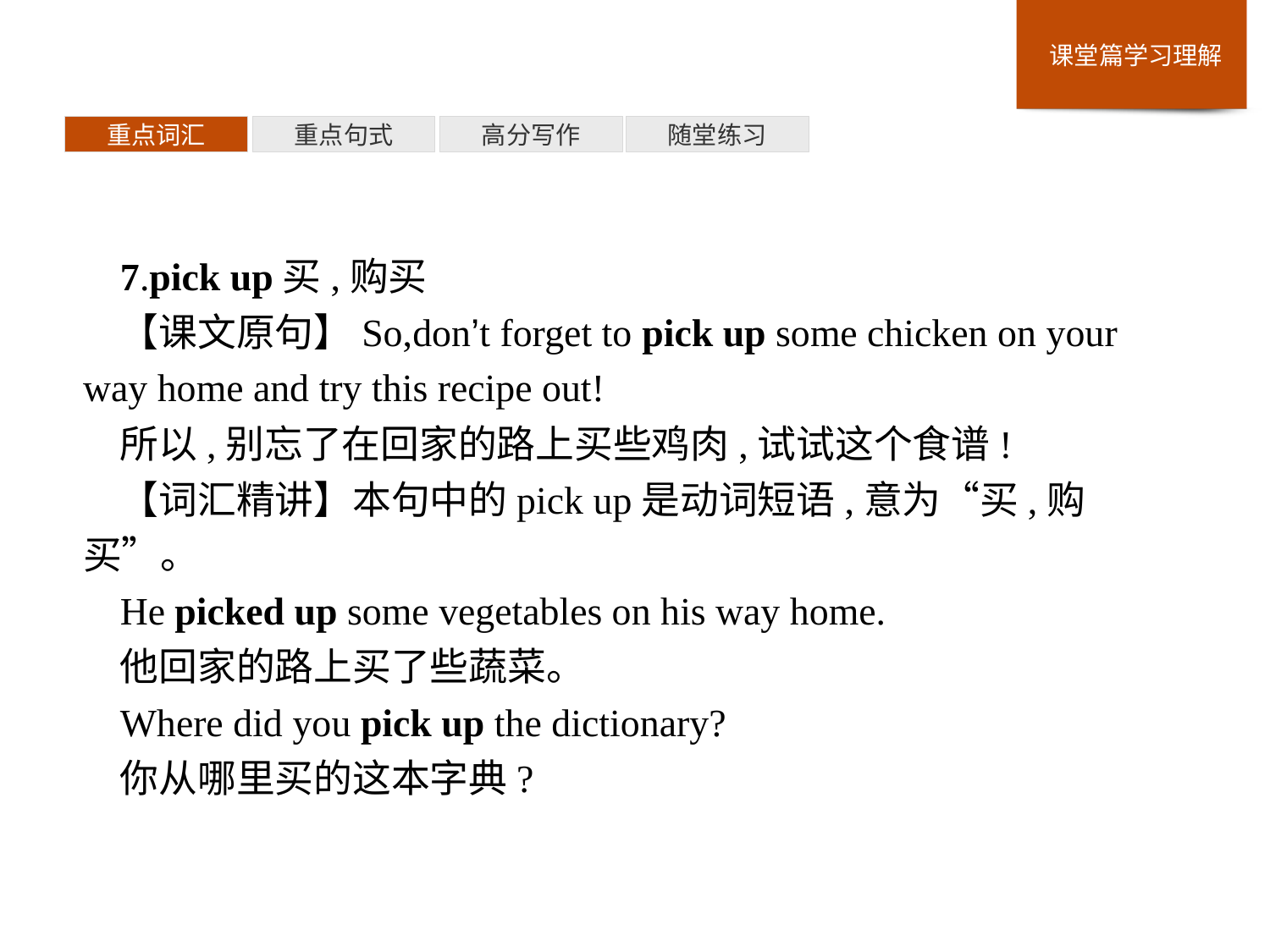

重点词汇
重点句式
高分写作
随堂练习
7.pick up买,购买
【课文原句】So,don’t forget to pick up some chicken on your way home and try this recipe out!
所以,别忘了在回家的路上买些鸡肉,试试这个食谱!
【词汇精讲】本句中的pick up是动词短语,意为“买,购买”。
He picked up some vegetables on his way home.
他回家的路上买了些蔬菜。
Where did you pick up the dictionary?
你从哪里买的这本字典?